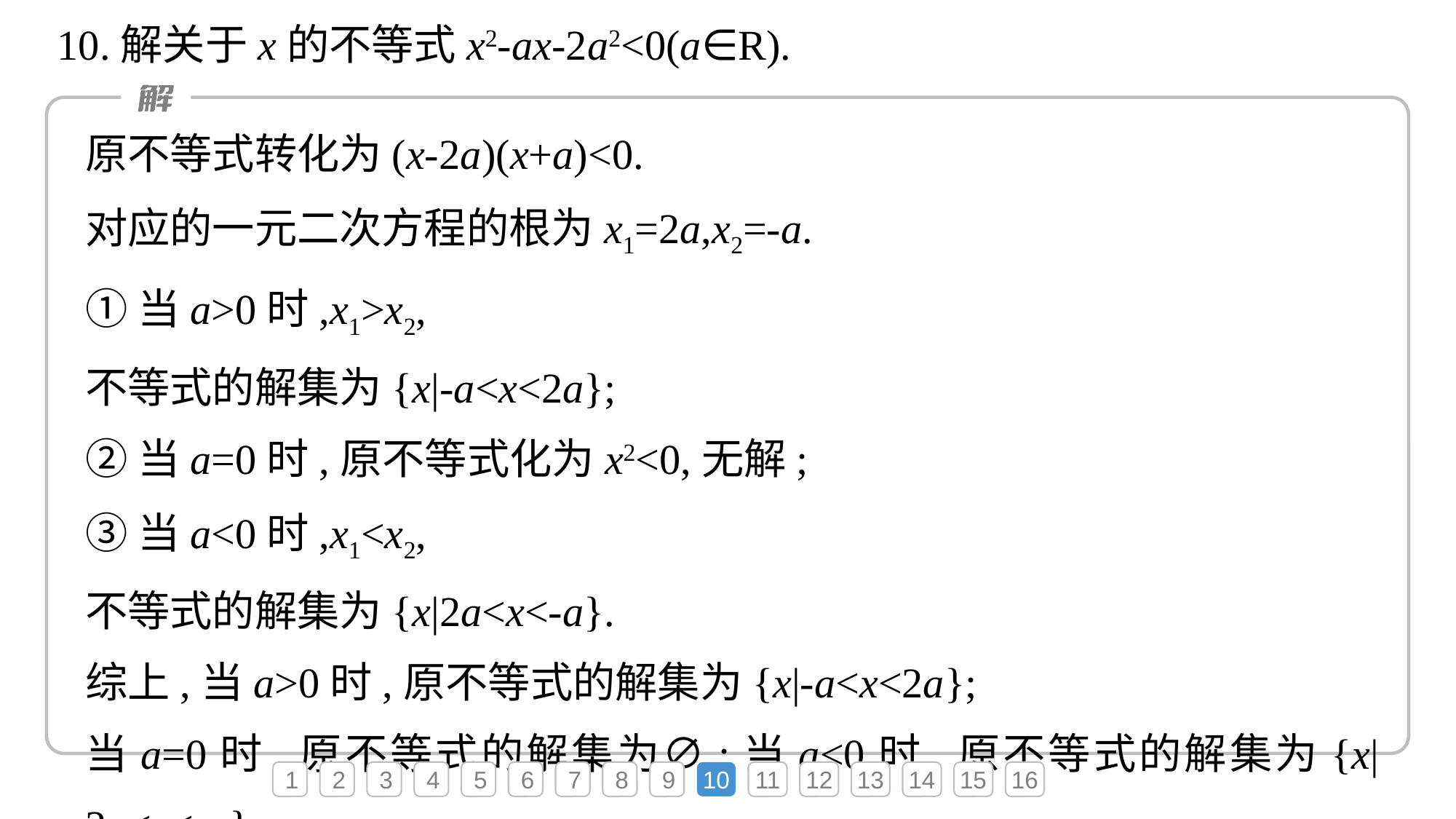

10.解关于x的不等式x2-ax-2a2<0(a∈R).

原不等式转化为(x-2a)(x+a)<0.
对应的一元二次方程的根为x1=2a,x2=-a.
①当a>0时,x1>x2,
不等式的解集为{x|-a<x<2a};
②当a=0时,原不等式化为x2<0,无解;
③当a<0时,x1<x2,
不等式的解集为{x|2a<x<-a}.
综上,当a>0时,原不等式的解集为{x|-a<x<2a};
当a=0时,原不等式的解集为∅;当a<0时,原不等式的解集为{x|2a<x<-a}.
1
2
3
4
5
6
7
8
9
10
11
12
13
14
15
16